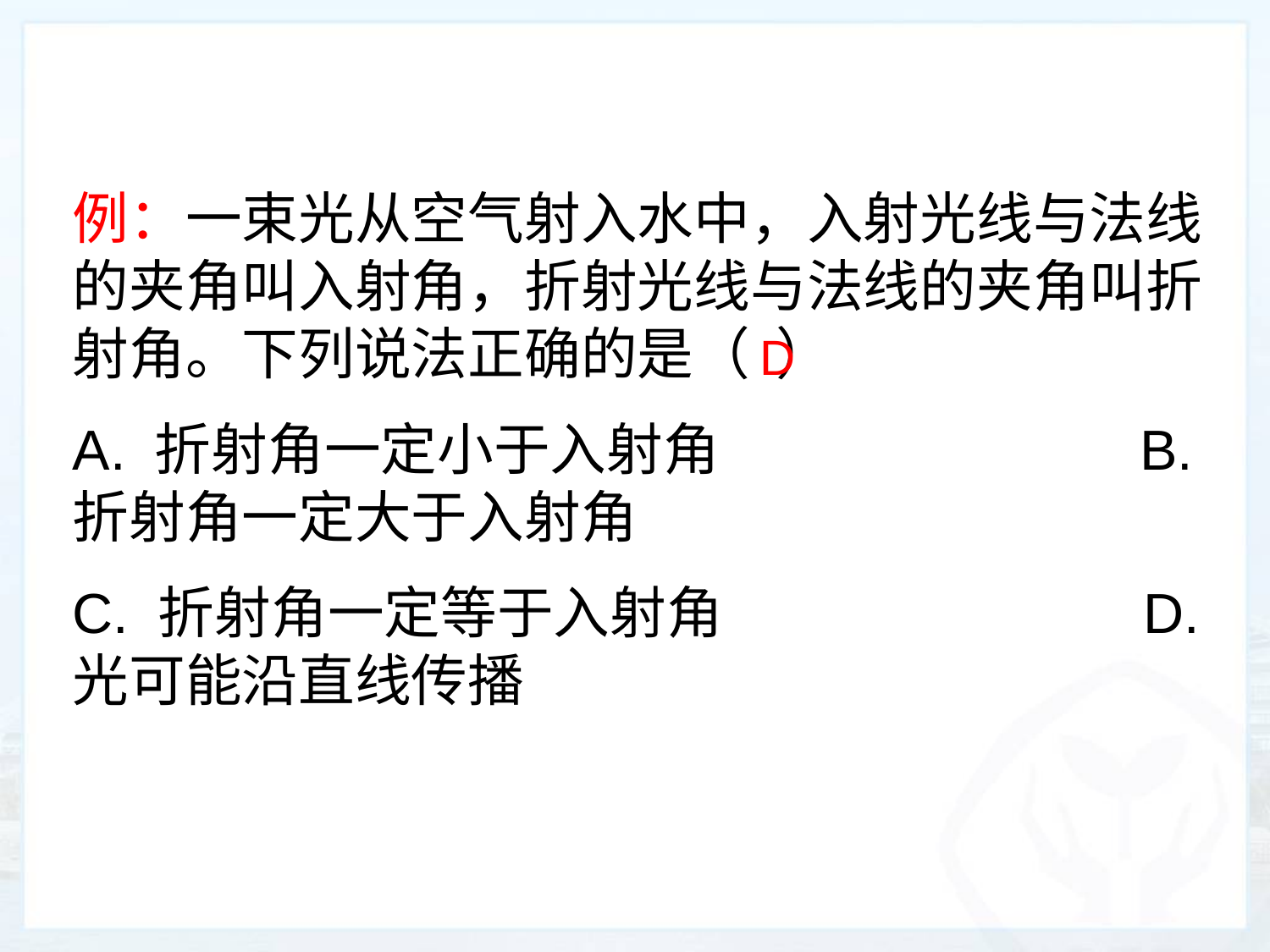

例：一束光从空气射入水中，入射光线与法线的夹角叫入射角，折射光线与法线的夹角叫折射角。下列说法正确的是（  ）
A. 折射角一定小于入射角                                B. 折射角一定大于入射角
C. 折射角一定等于入射角                                D. 光可能沿直线传播
D